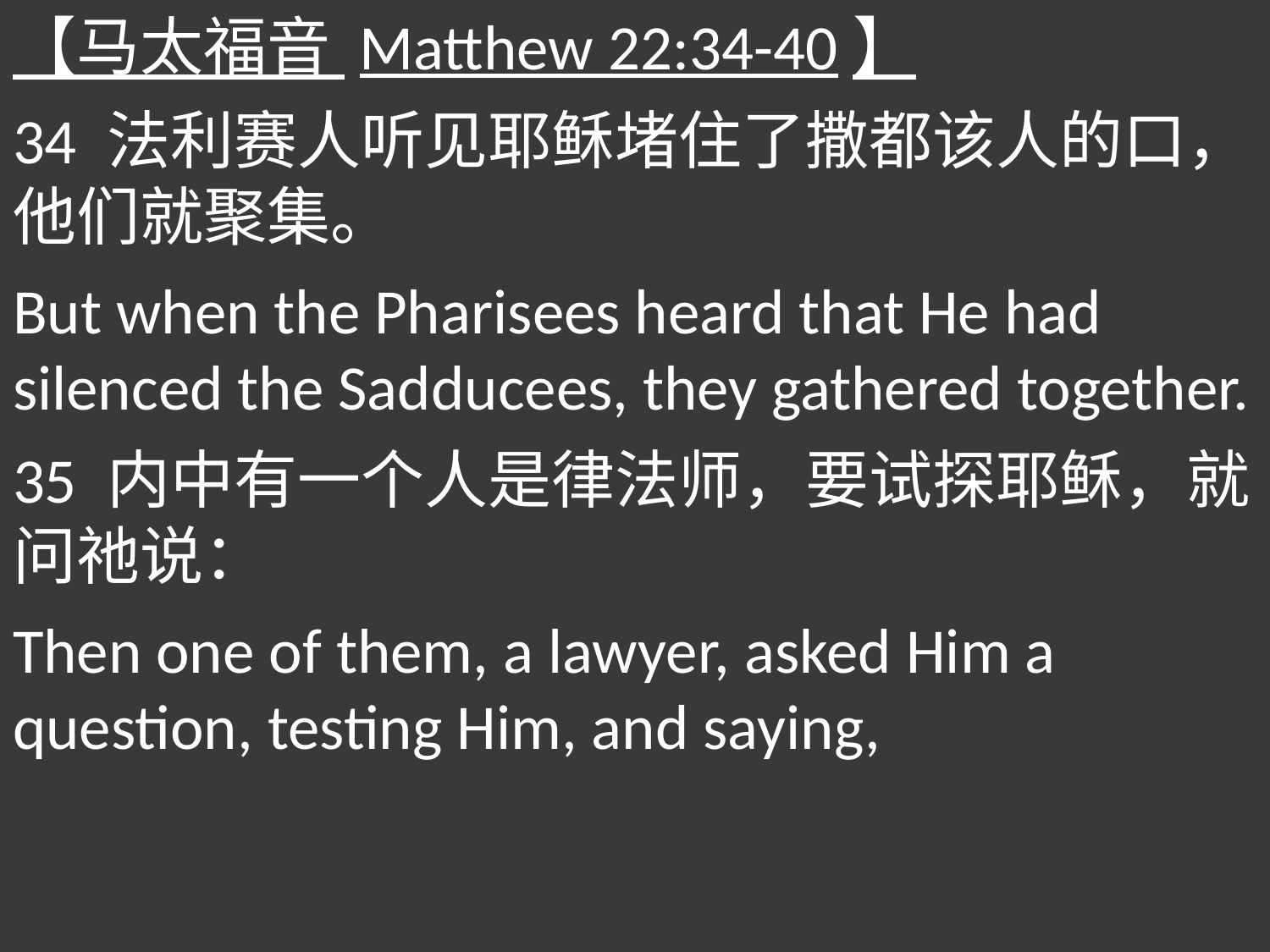

【马太福音 Matthew 22:34-40】
34 法利赛人听见耶稣堵住了撒都该人的口，他们就聚集。
But when the Pharisees heard that He had silenced the Sadducees, they gathered together.
35 内中有一个人是律法师，要试探耶稣，就问祂说：
Then one of them, a lawyer, asked Him a question, testing Him, and saying,